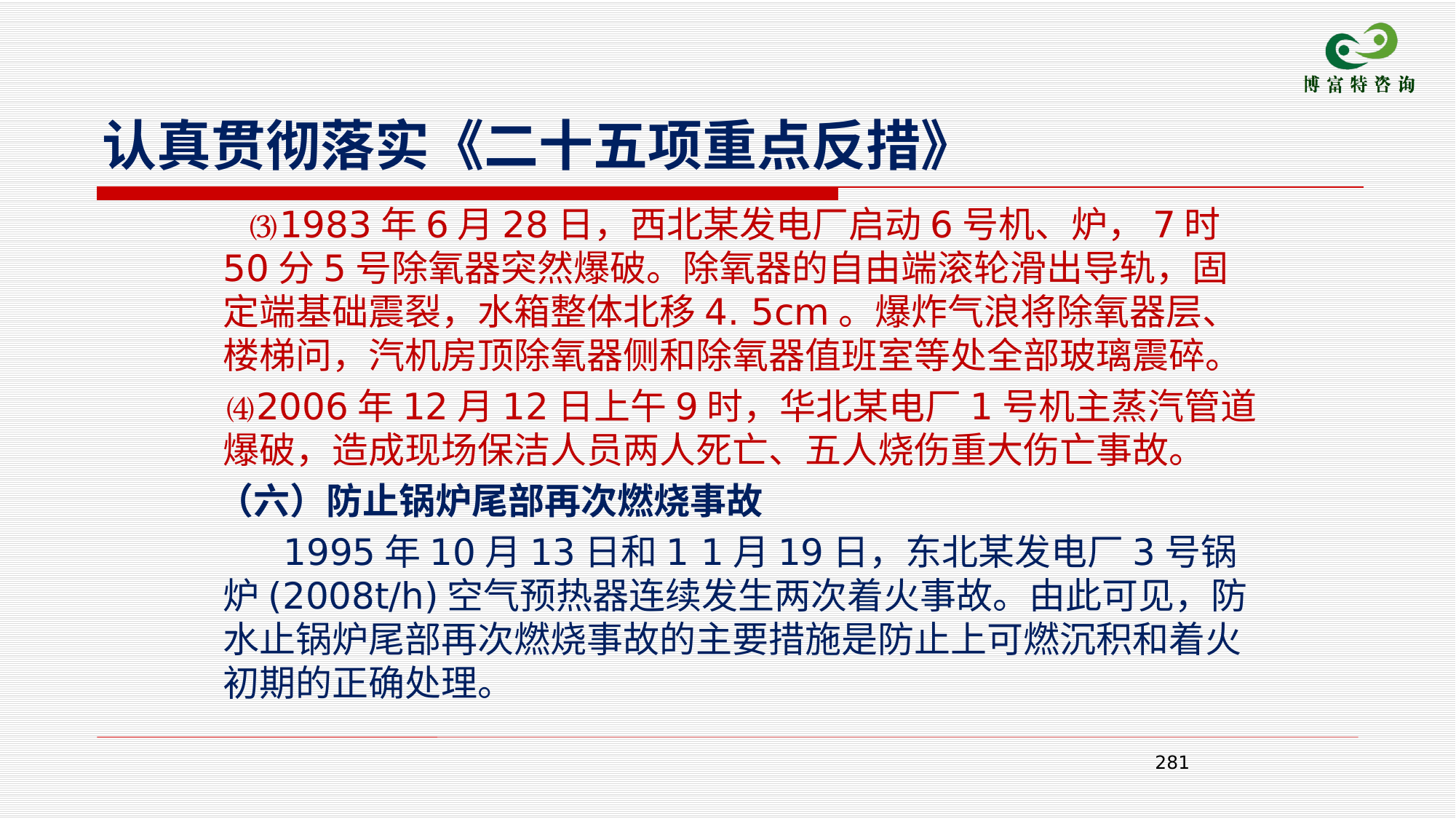

认真贯彻落实《二十五项重点反措》
       ⑶1983年6月28日，西北某发电厂启动6号机、炉，7时50分5号除氧器突然爆破。除氧器的自由端滚轮滑出导轨，固定端基础震裂，水箱整体北移4. 5cm。爆炸气浪将除氧器层、楼梯问，汽机房顶除氧器侧和除氧器值班室等处全部玻璃震碎。
     ⑷2006年12月12日上午9时，华北某电厂1号机主蒸汽管道爆破，造成现场保洁人员两人死亡、五人烧伤重大伤亡事故。
     （六）防止锅炉尾部再次燃烧事故
          1995年10月13日和1 1月19日，东北某发电厂3号锅炉(2008t/h)空气预热器连续发生两次着火事故。由此可见，防水止锅炉尾部再次燃烧事故的主要措施是防止上可燃沉积和着火初期的正确处理。

281